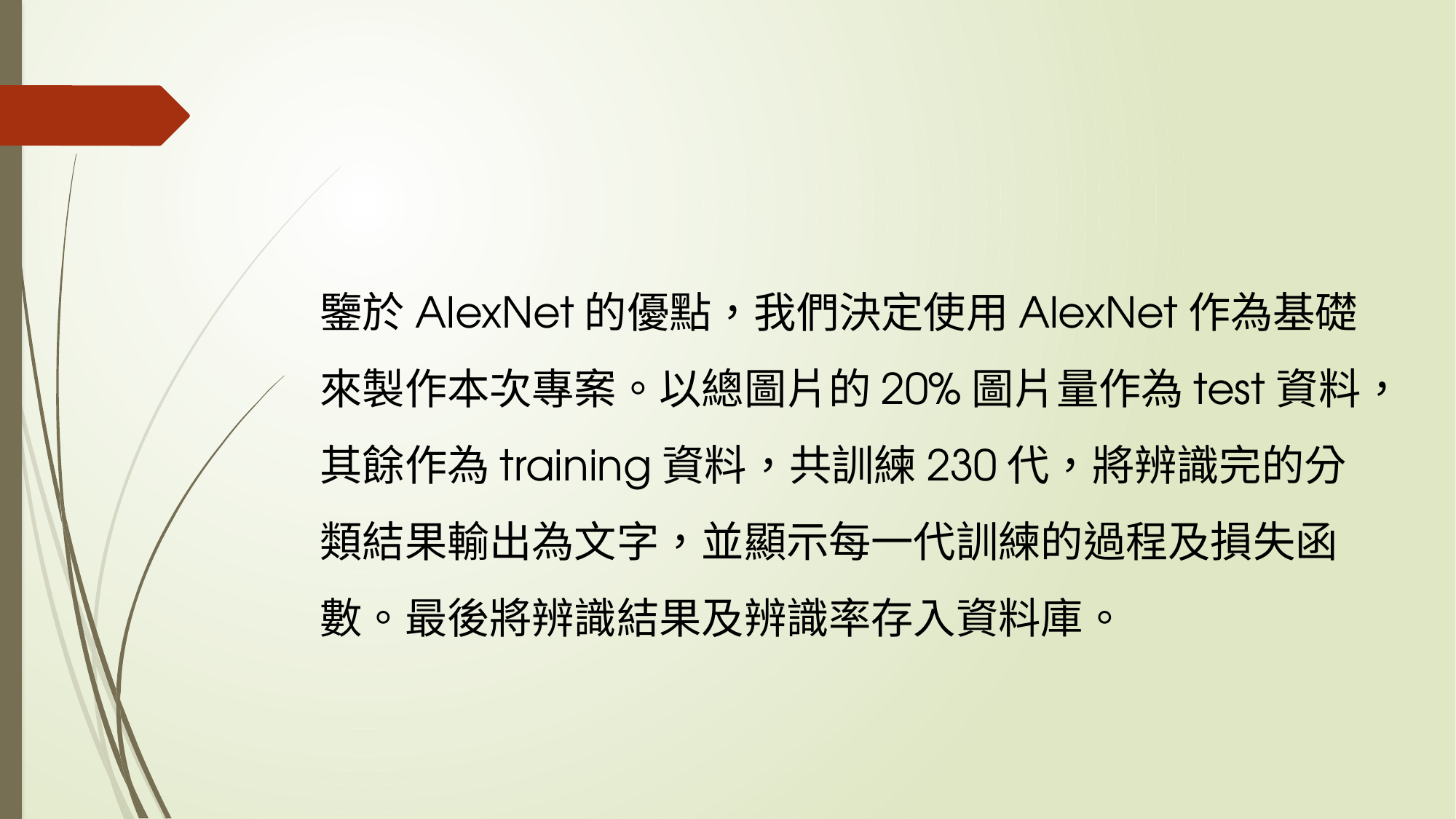

鑒於AlexNet的優點，我們決定使用AlexNet作為基礎來製作本次專案。以總圖片的20%圖片量作為test資料，其餘作為training資料，共訓練230代，將辨識完的分類結果輸出為文字，並顯示每一代訓練的過程及損失函數。最後將辨識結果及辨識率存入資料庫。